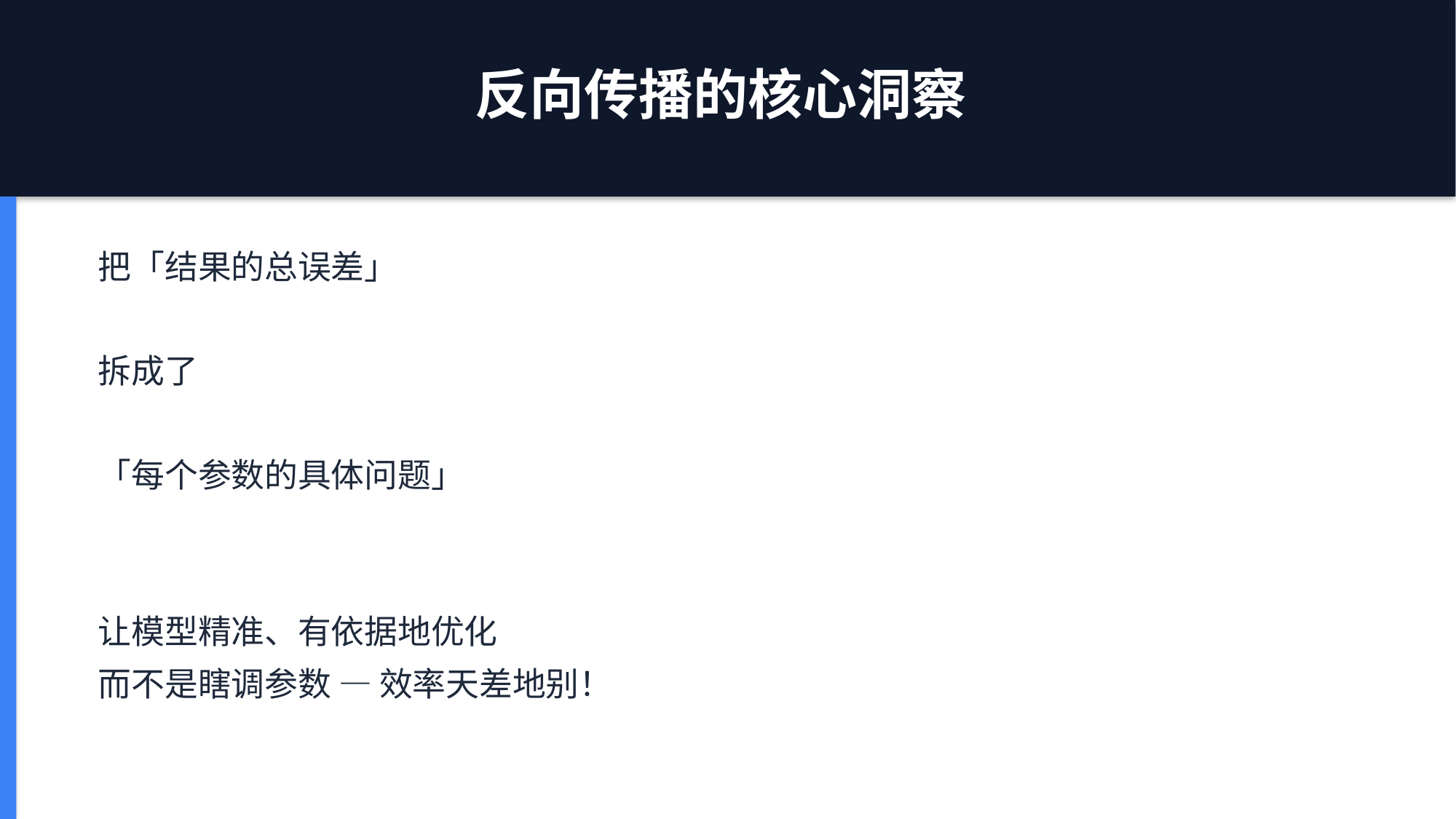

反向传播的核心洞察

把「结果的总误差」

拆成了

「每个参数的具体问题」

让模型精准、有依据地优化
而不是瞎调参数 — 效率天差地别！